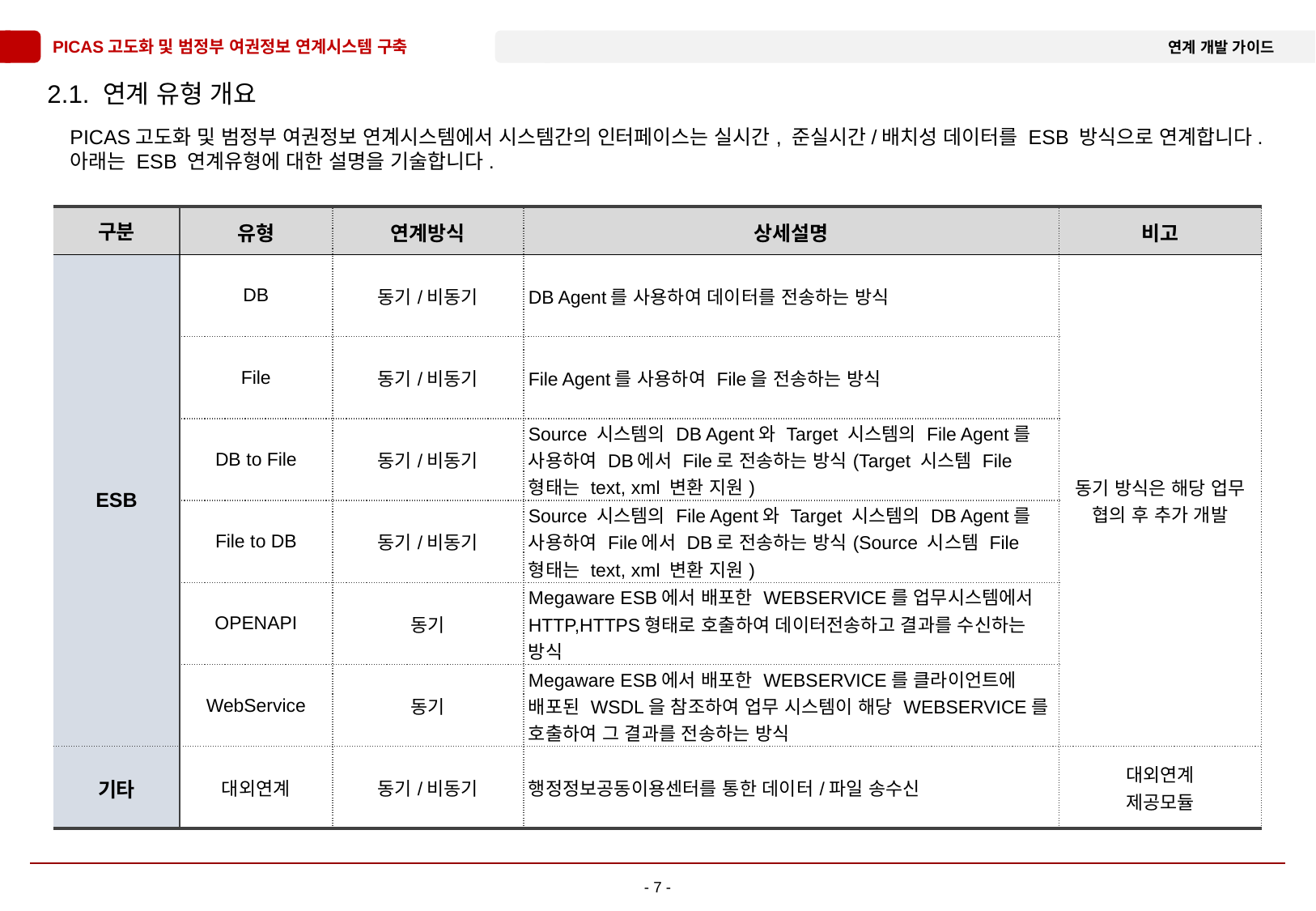

# 2.1. 연계 유형 개요
PICAS고도화 및 범정부 여권정보 연계시스템에서 시스템간의 인터페이스는 실시간, 준실시간/배치성 데이터를 ESB 방식으로 연계합니다. 아래는 ESB 연계유형에 대한 설명을 기술합니다.
| 구분 | 유형 | 연계방식 | 상세설명 | 비고 |
| --- | --- | --- | --- | --- |
| ESB | DB | 동기/비동기 | DB Agent를 사용하여 데이터를 전송하는 방식 | 동기 방식은 해당 업무 협의 후 추가 개발 |
|  | File | 동기/비동기 | File Agent를 사용하여 File을 전송하는 방식 |  |
|  | DB to File | 동기/비동기 | Source 시스템의 DB Agent와 Target 시스템의 File Agent를 사용하여 DB에서 File로 전송하는 방식(Target 시스템 File 형태는 text, xml 변환 지원) |  |
|  | File to DB | 동기/비동기 | Source 시스템의 File Agent와 Target 시스템의 DB Agent를 사용하여 File에서 DB로 전송하는 방식(Source 시스템 File 형태는 text, xml 변환 지원) |  |
|  | OPENAPI | 동기 | Megaware ESB에서 배포한 WEBSERVICE를 업무시스템에서 HTTP,HTTPS형태로 호출하여 데이터전송하고 결과를 수신하는 방식 |  |
|  | WebService | 동기 | Megaware ESB에서 배포한 WEBSERVICE를 클라이언트에 배포된 WSDL을 참조하여 업무 시스템이 해당 WEBSERVICE를 호출하여 그 결과를 전송하는 방식 |  |
| 기타 | 대외연계 | 동기/비동기 | 행정정보공동이용센터를 통한 데이터/파일 송수신 | 대외연계 제공모듈 |